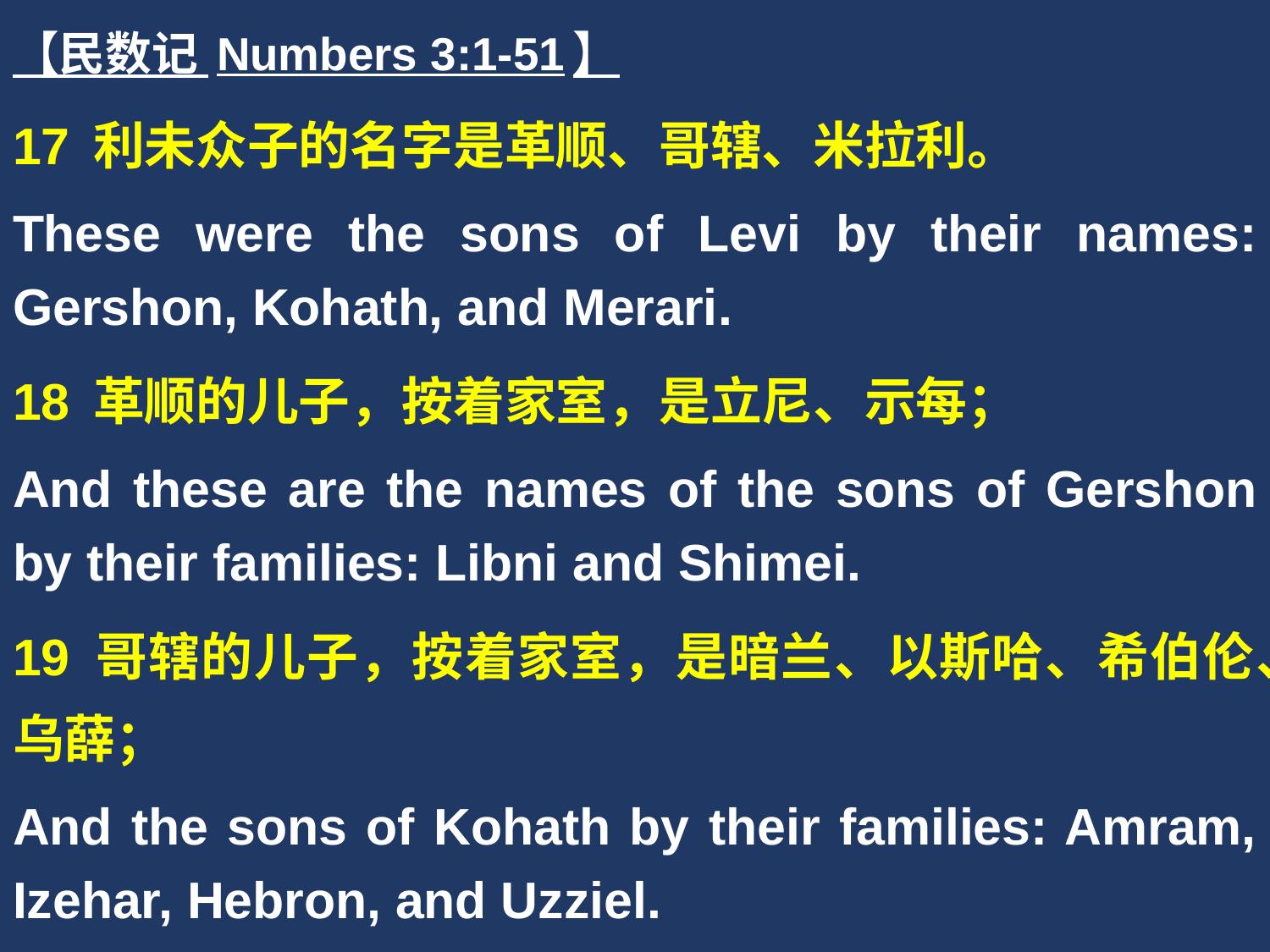

【民数记 Numbers 3:1-51】
17 利未众子的名字是革顺、哥辖、米拉利。
These were the sons of Levi by their names: Gershon, Kohath, and Merari.
18 革顺的儿子，按着家室，是立尼、示每；
And these are the names of the sons of Gershon by their families: Libni and Shimei.
19 哥辖的儿子，按着家室，是暗兰、以斯哈、希伯伦、乌薛；
And the sons of Kohath by their families: Amram, Izehar, Hebron, and Uzziel.